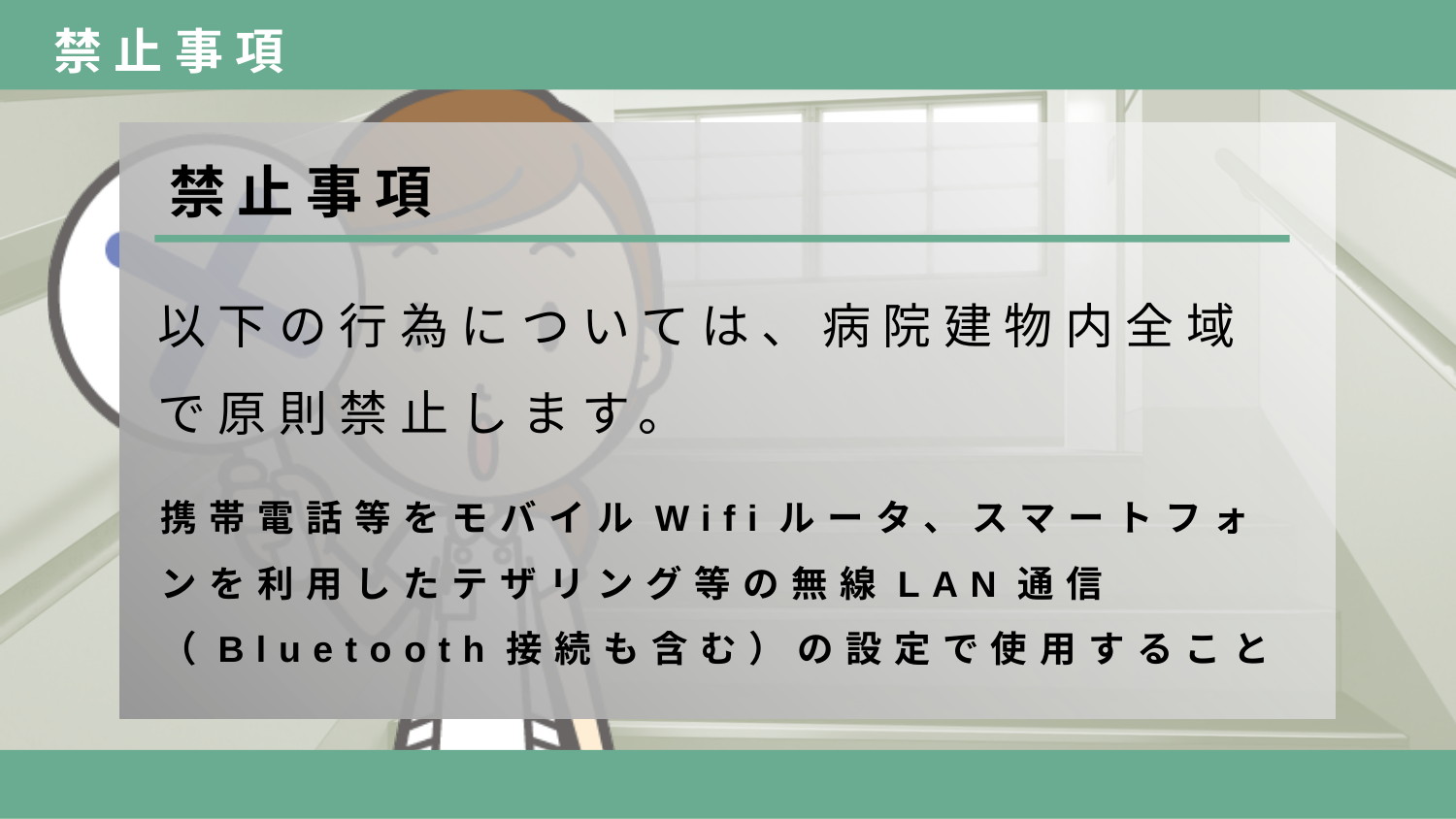

禁止事項

禁止事項

以下の行為については、病院建物内全域で原則禁止します。
携帯電話等をモバイルWifiルータ、スマートフォンを利用したテザリング等の無線LAN通信（Bluetooth接続も含む）の設定で使用すること